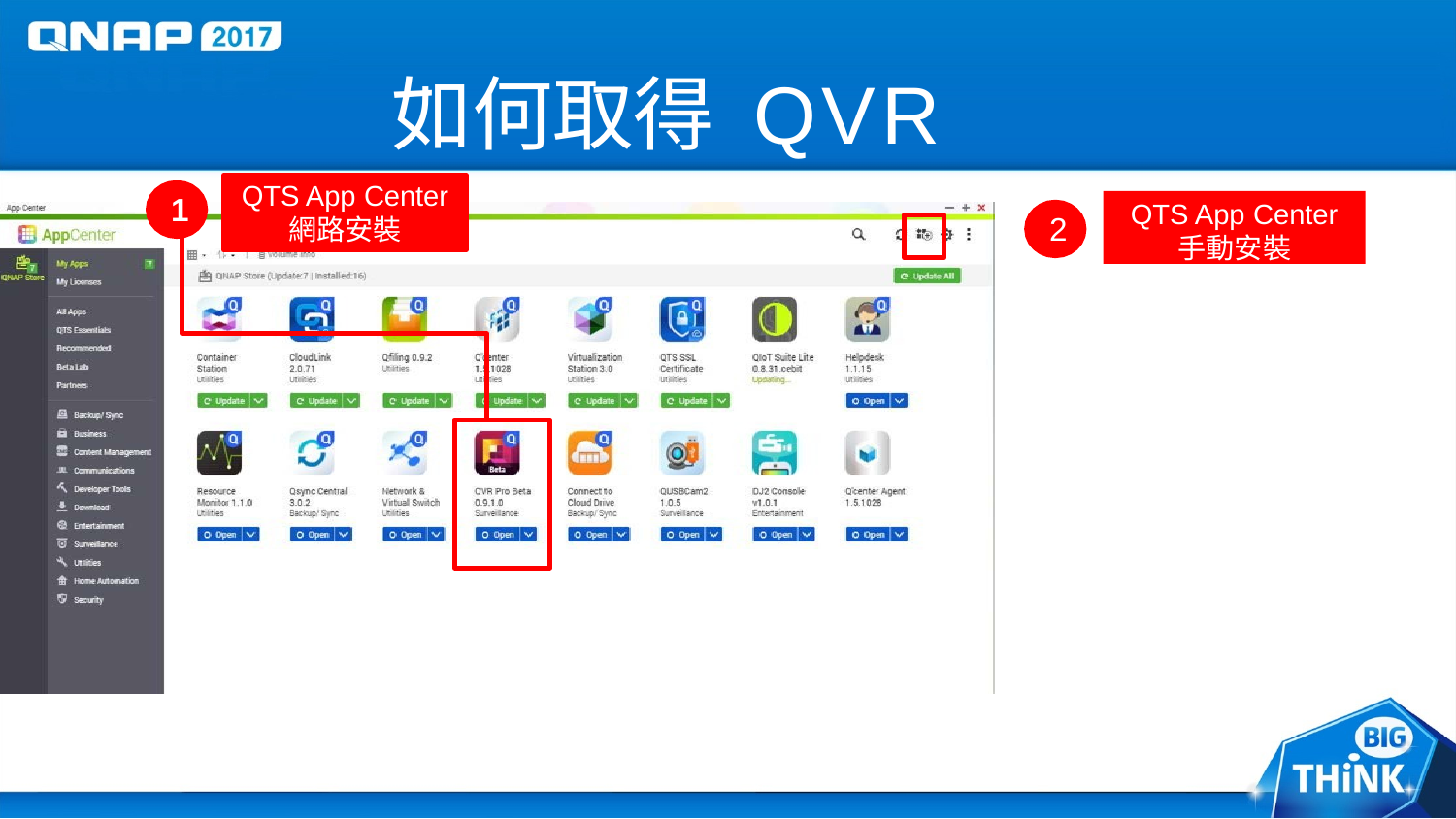

# 如何取得 QVR Pro

QTS App Center
網路安裝

1
QTS App Center
手動安裝

2